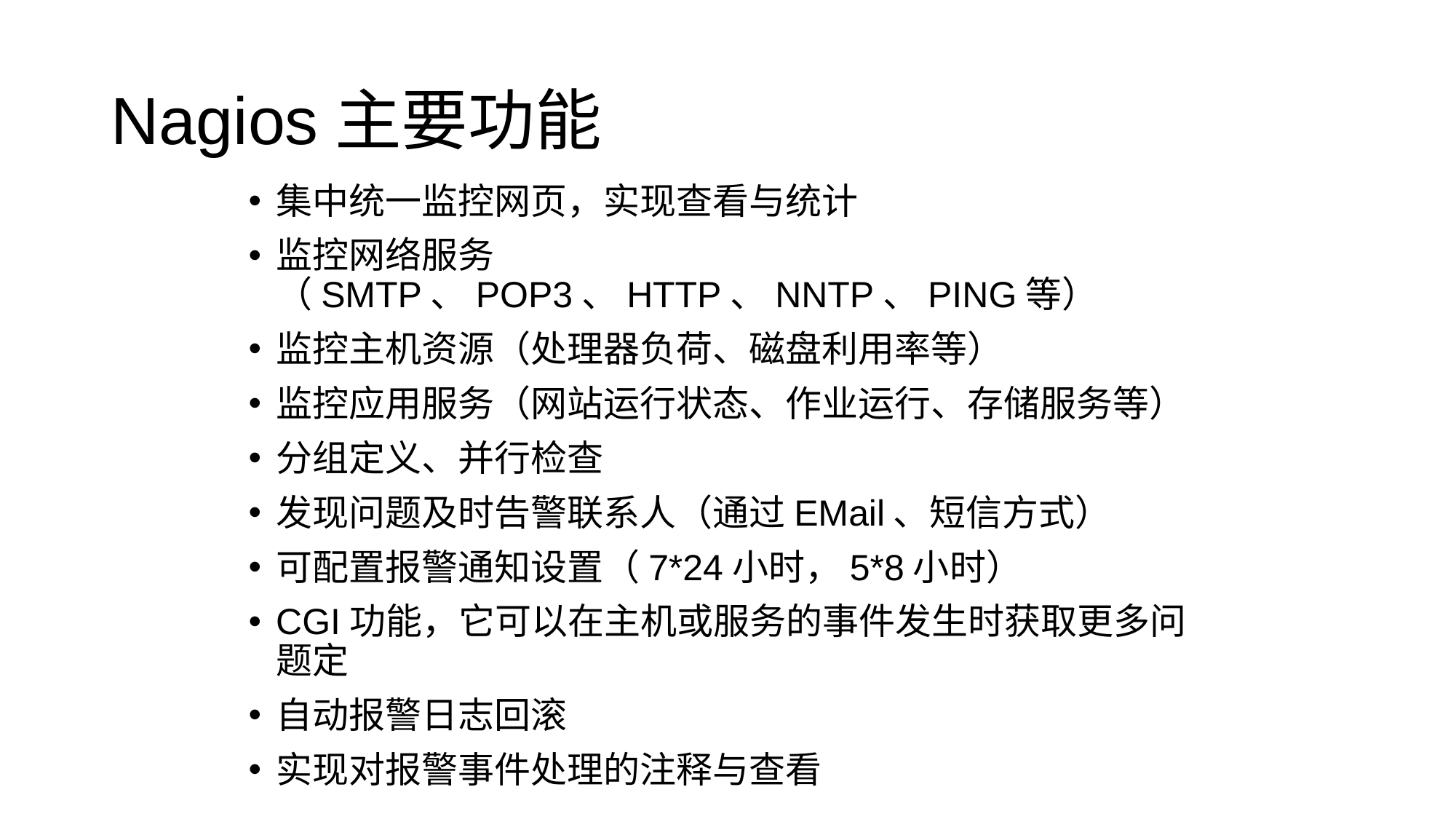

# Nagios主要功能
集中统一监控网页，实现查看与统计
监控网络服务（SMTP、POP3、HTTP、NNTP、PING等）
监控主机资源（处理器负荷、磁盘利用率等）
监控应用服务（网站运行状态、作业运行、存储服务等）
分组定义、并行检查
发现问题及时告警联系人（通过EMail、短信方式）
可配置报警通知设置（7*24小时，5*8小时）
CGI功能，它可以在主机或服务的事件发生时获取更多问题定
自动报警日志回滚
实现对报警事件处理的注释与查看